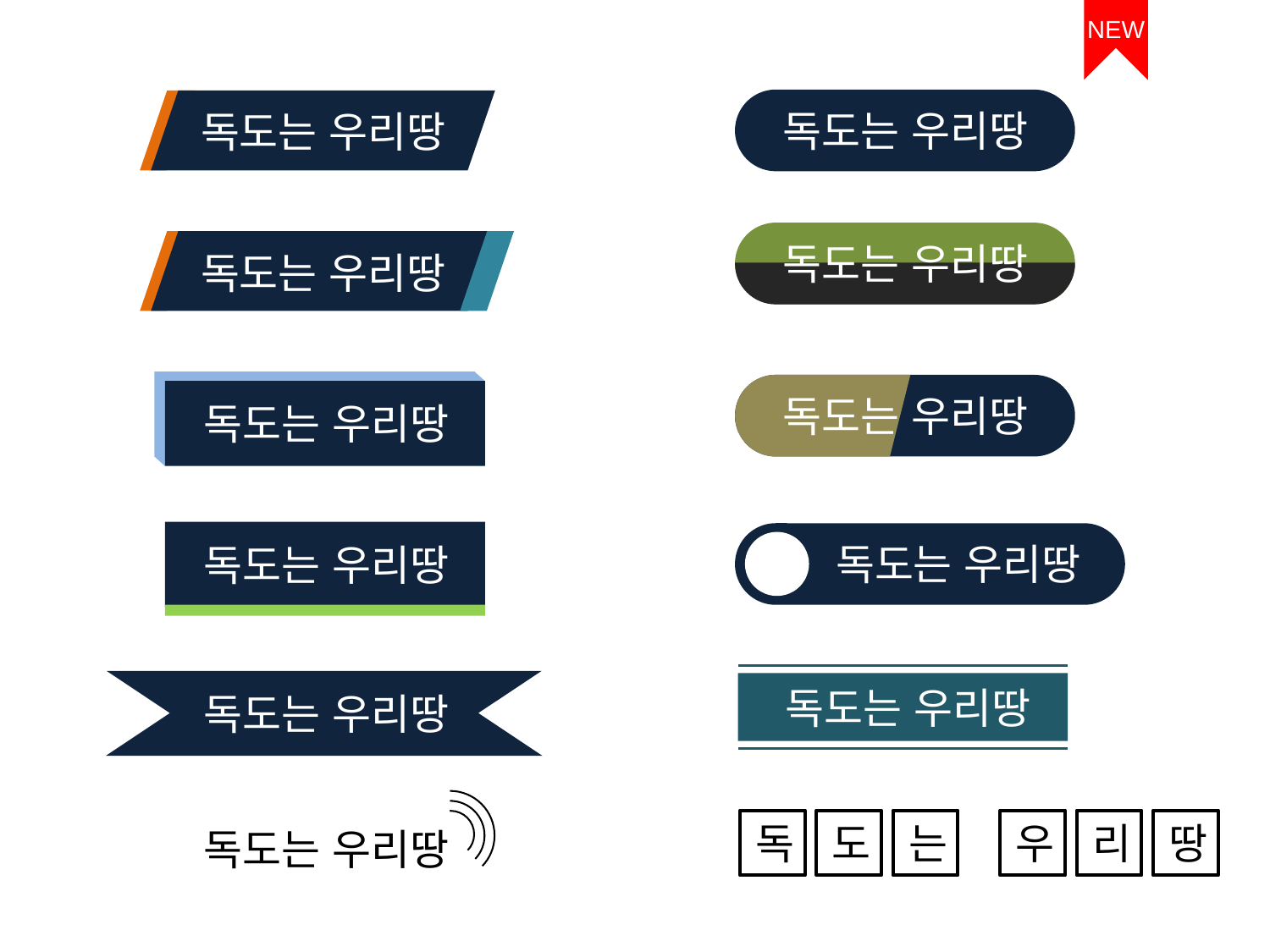

NEW

독도는 우리땅
독도는 우리땅

독도는 우리땅
독도는 우리땅

독도는 우리땅
독도는 우리땅

독도는 우리땅
독도는 우리땅

독도는 우리땅
독도는 우리땅

독
도
는
우
리
땅
독도는 우리땅